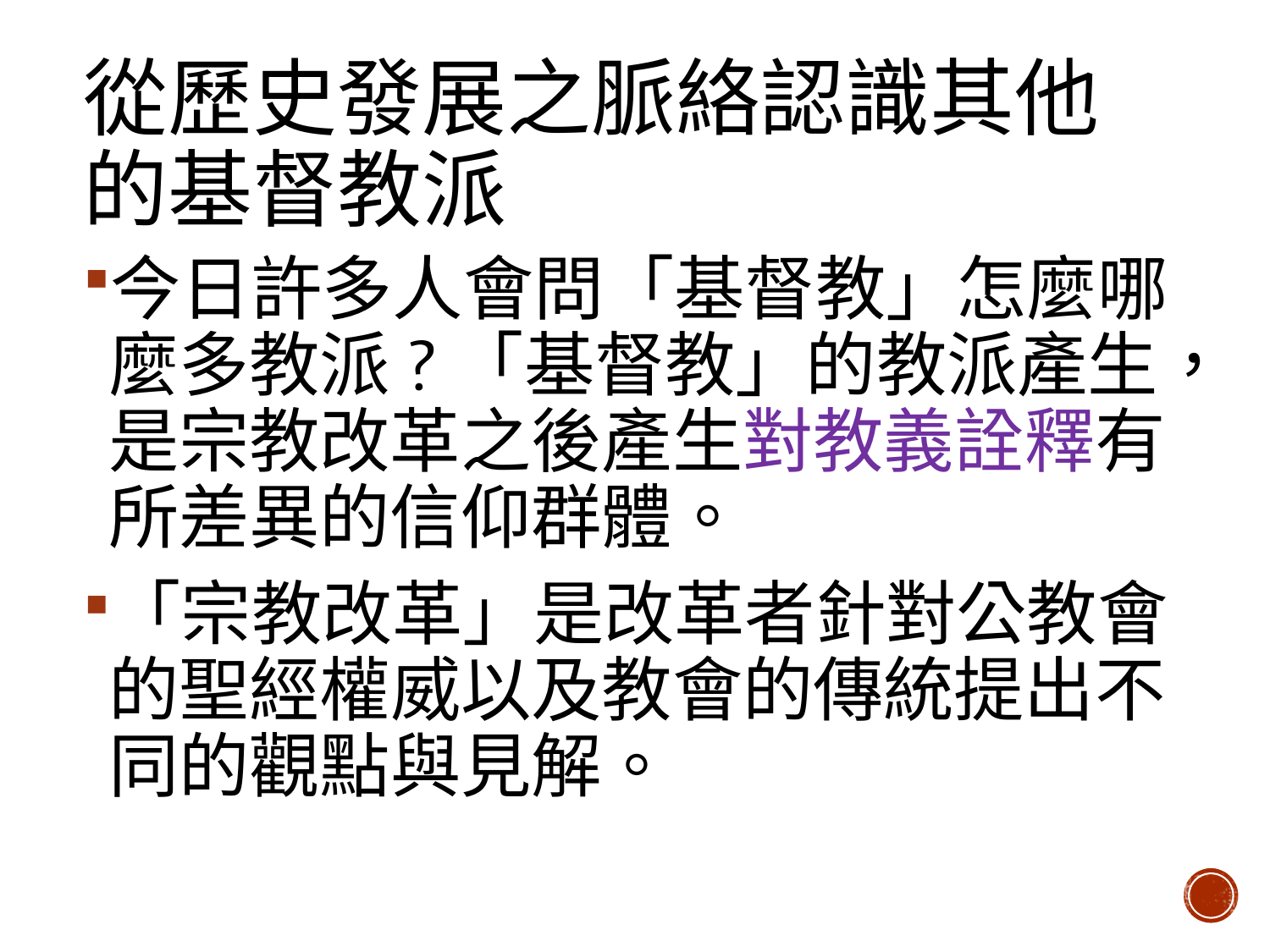

# 從歷史發展之脈絡認識其他的基督教派
今日許多人會問「基督教」怎麼哪麼多教派?「基督教」的教派產生，是宗教改革之後產生對教義詮釋有所差異的信仰群體。
「宗教改革」是改革者針對公教會的聖經權威以及教會的傳統提出不同的觀點與見解。